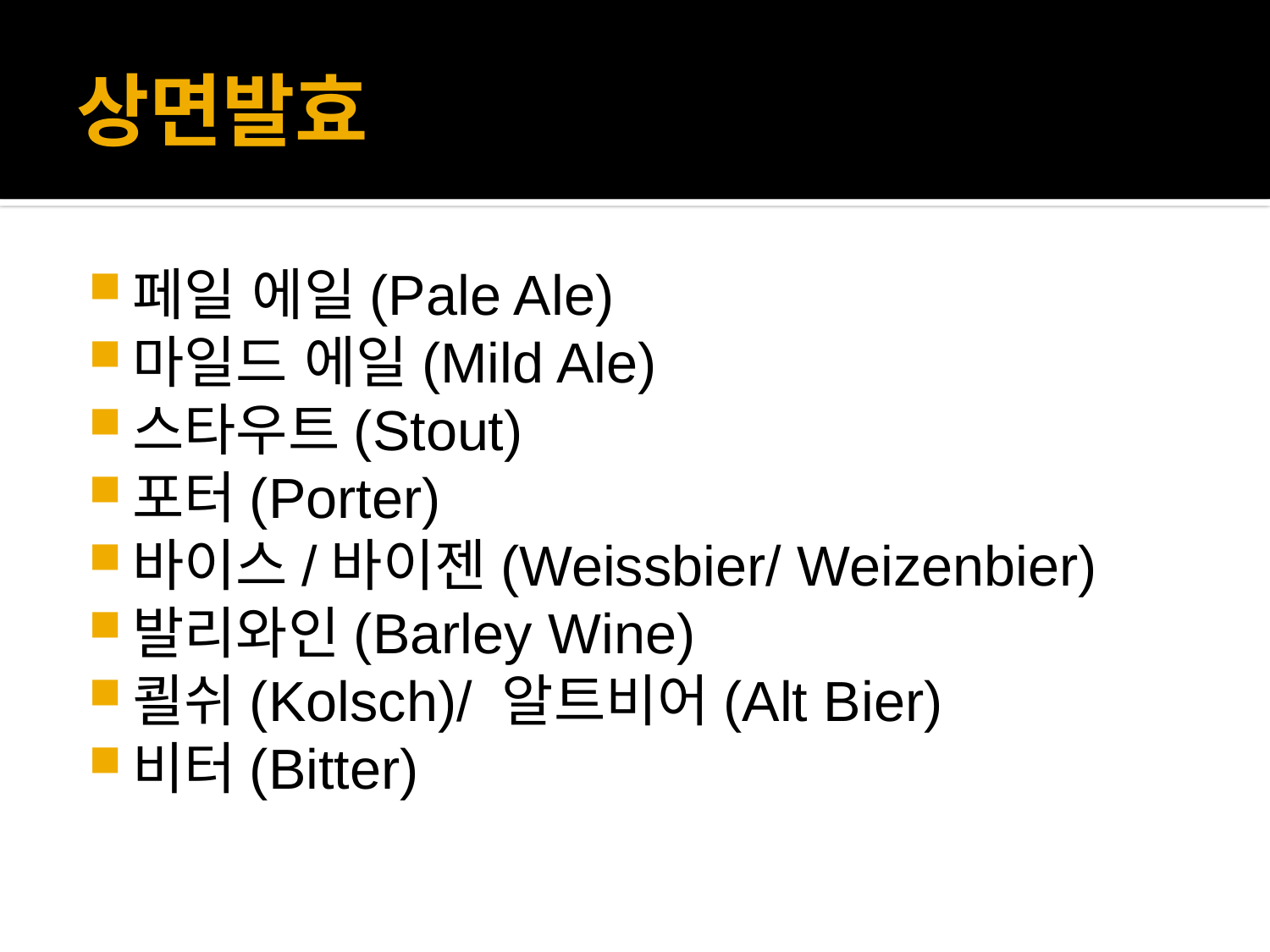

# 상면발효
페일 에일(Pale Ale)
마일드 에일(Mild Ale)
스타우트(Stout)
포터(Porter)
바이스/바이젠(Weissbier/ Weizenbier)
발리와인(Barley Wine)
쾰쉬(Kolsch)/ 알트비어(Alt Bier)
비터(Bitter)